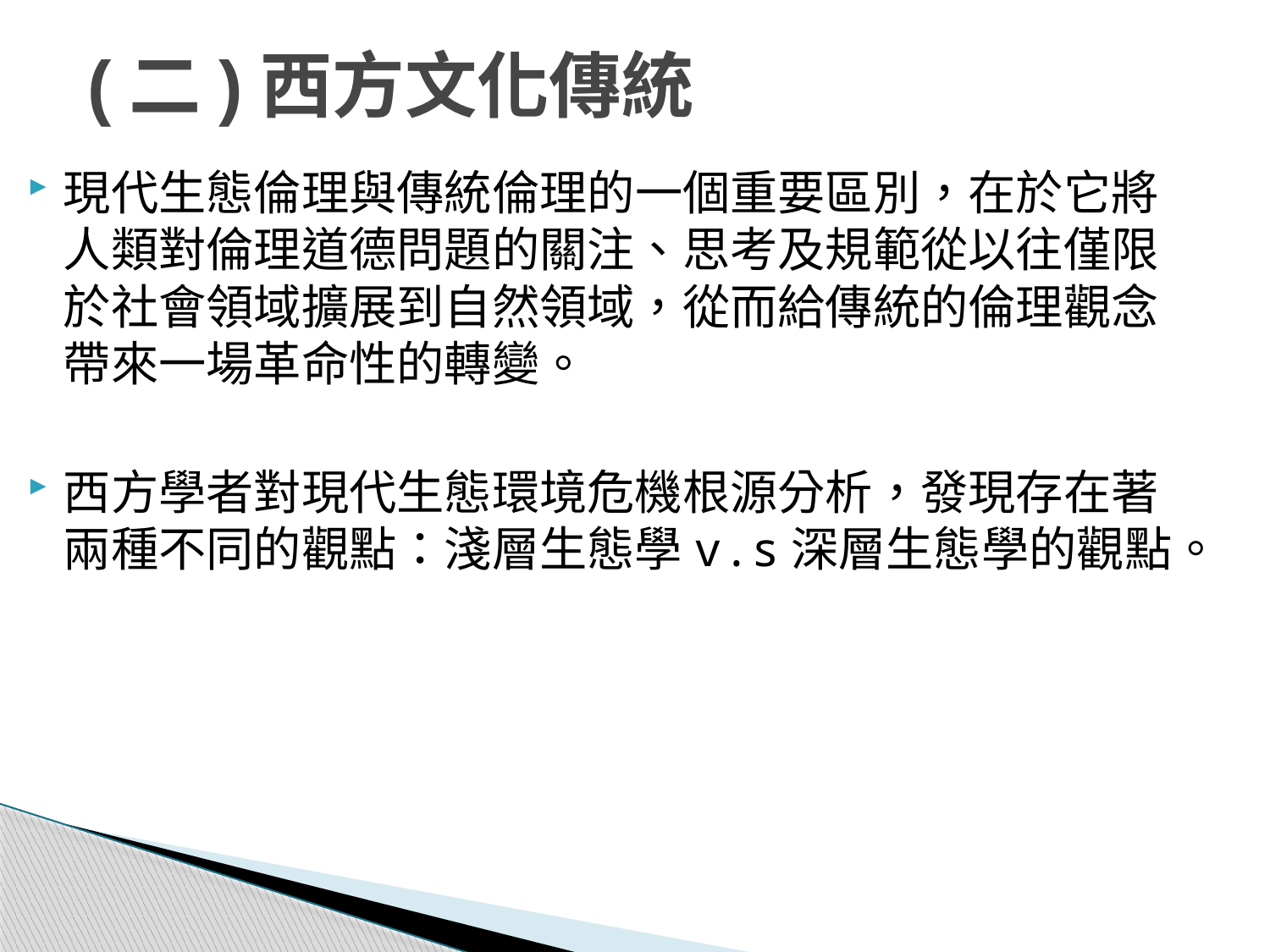

# (二)西方文化傳統
現代生態倫理與傳統倫理的一個重要區別，在於它將人類對倫理道德問題的關注、思考及規範從以往僅限於社會領域擴展到自然領域，從而給傳統的倫理觀念帶來一場革命性的轉變。

西方學者對現代生態環境危機根源分析，發現存在著兩種不同的觀點：淺層生態學v.s深層生態學的觀點。